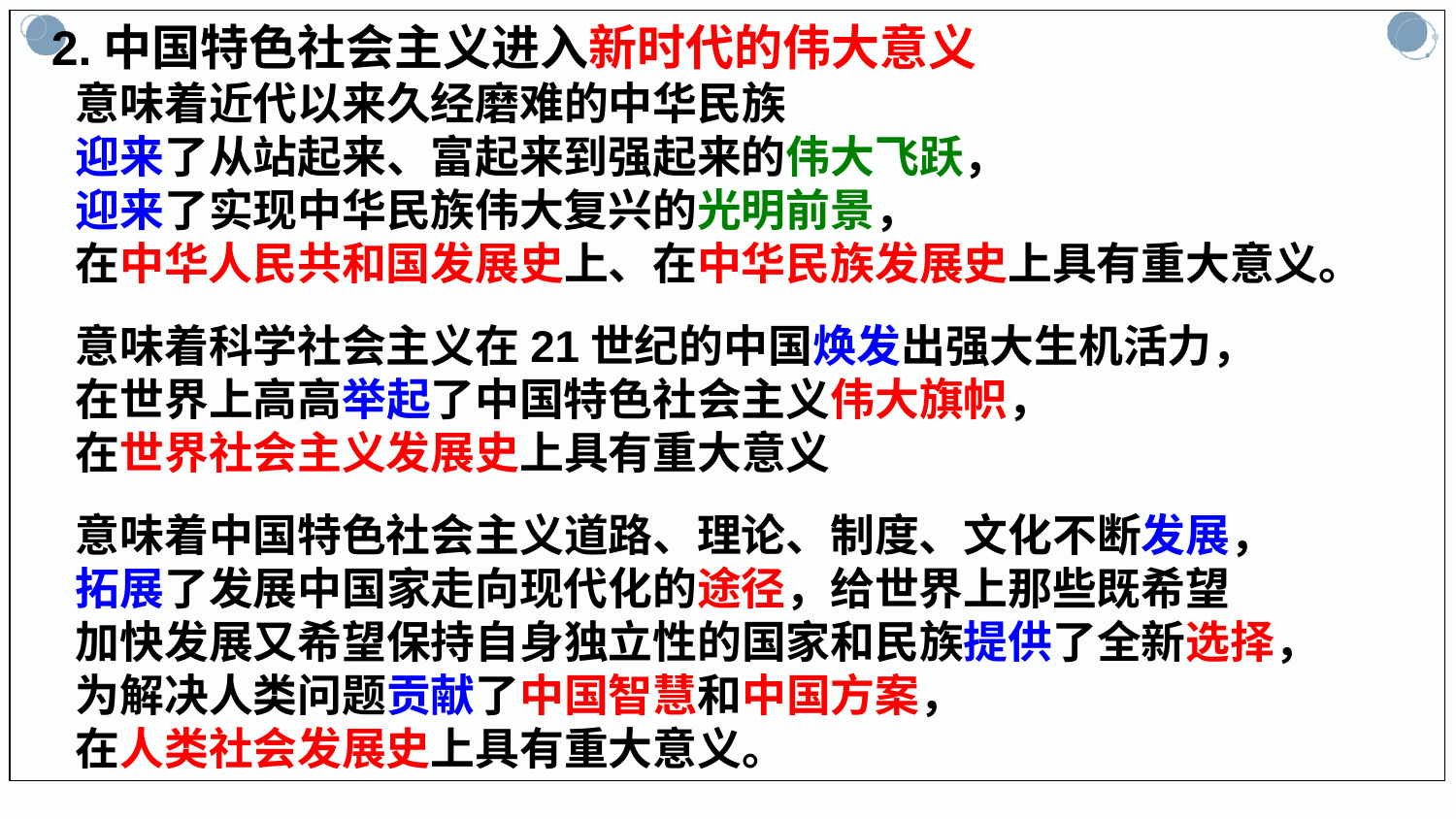

2.中国特色社会主义进入新时代的伟大意义
    意味着近代以来久经磨难的中华民族
    迎来了从站起来、富起来到强起来的伟大飞跃，
    迎来了实现中华民族伟大复兴的光明前景，
    在中华人民共和国发展史上、在中华民族发展史上具有重大意义。

    意味着科学社会主义在21世纪的中国焕发出强大生机活力，
    在世界上高高举起了中国特色社会主义伟大旗帜，
    在世界社会主义发展史上具有重大意义

    意味着中国特色社会主义道路、理论、制度、文化不断发展，
    拓展了发展中国家走向现代化的途径，给世界上那些既希望
    加快发展又希望保持自身独立性的国家和民族提供了全新选择，
    为解决人类问题贡献了中国智慧和中国方案，
    在人类社会发展史上具有重大意义。